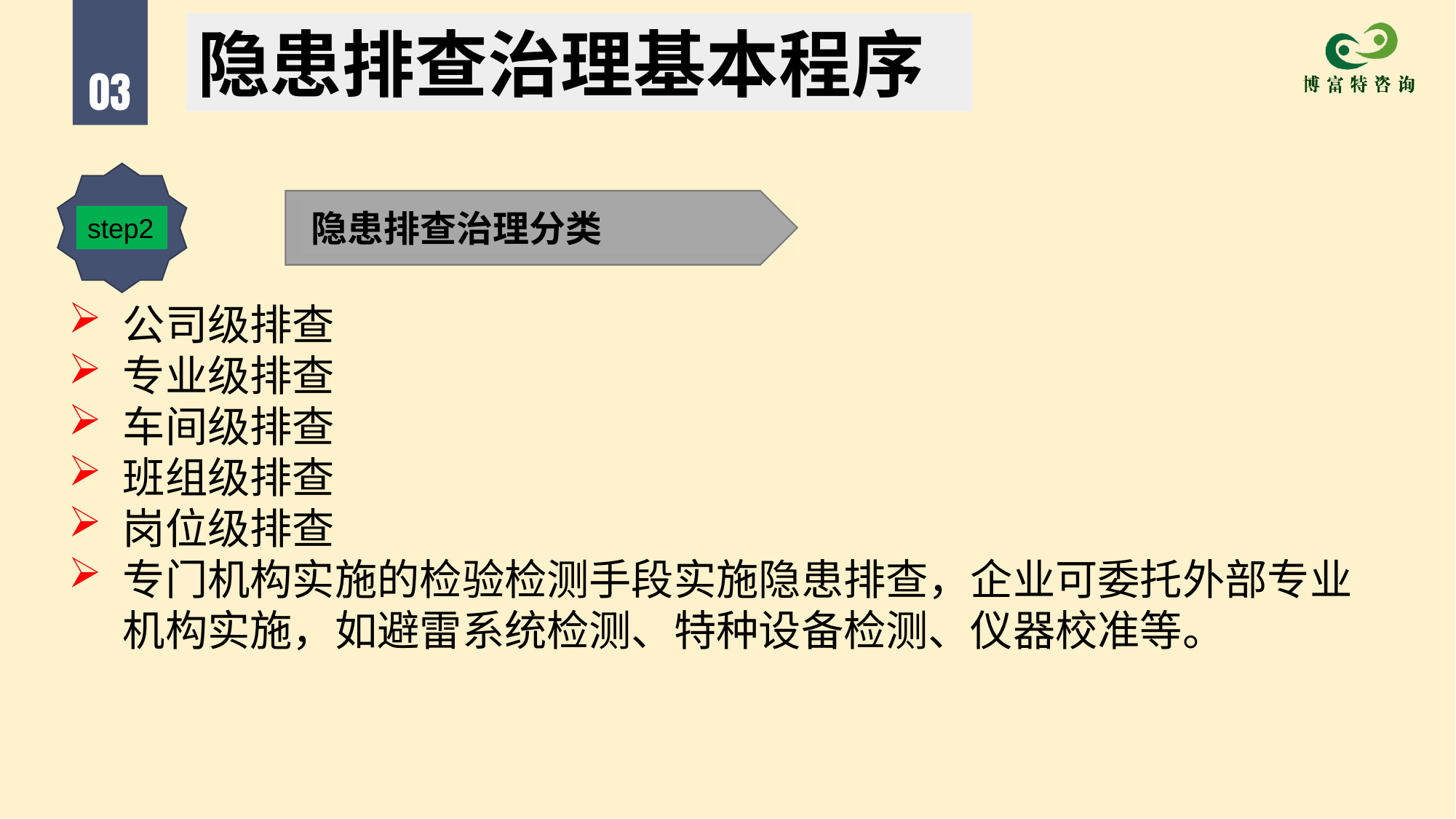

隐患排查治理基本程序
03

隐患排查治理分类
step2
公司级排查
专业级排查
车间级排查
班组级排查
岗位级排查
专门机构实施的检验检测手段实施隐患排查，企业可委托外部专业机构实施，如避雷系统检测、特种设备检测、仪器校准等。